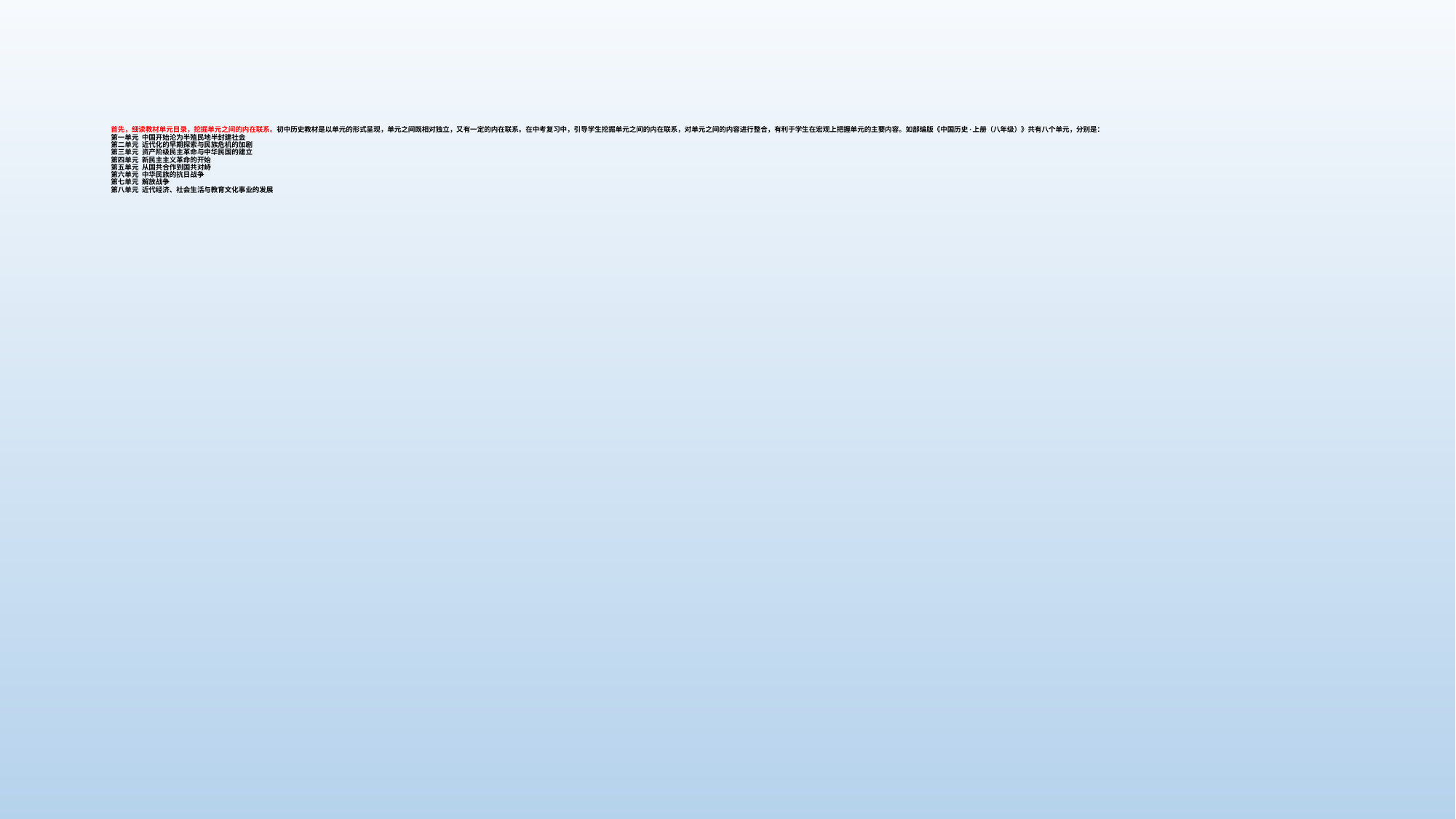

# 首先，细读教材单元目录，挖掘单元之间的内在联系。初中历史教材是以单元的形式呈现，单元之间既相对独立，又有一定的内在联系。在中考复习中，引导学生挖掘单元之间的内在联系，对单元之间的内容进行整合，有利于学生在宏观上把握单元的主要内容。如部编版《中国历史·上册（八年级）》共有八个单元，分别是： 第一单元  中国开始沦为半殖民地半封建社会 第二单元  近代化的早期探索与民族危机的加剧 第三单元  资产阶级民主革命与中华民国的建立 第四单元  新民主主义革命的开始 第五单元  从国共合作到国共对峙 第六单元  中华民族的抗日战争 第七单元  解放战争 第八单元  近代经济、社会生活与教育文化事业的发展